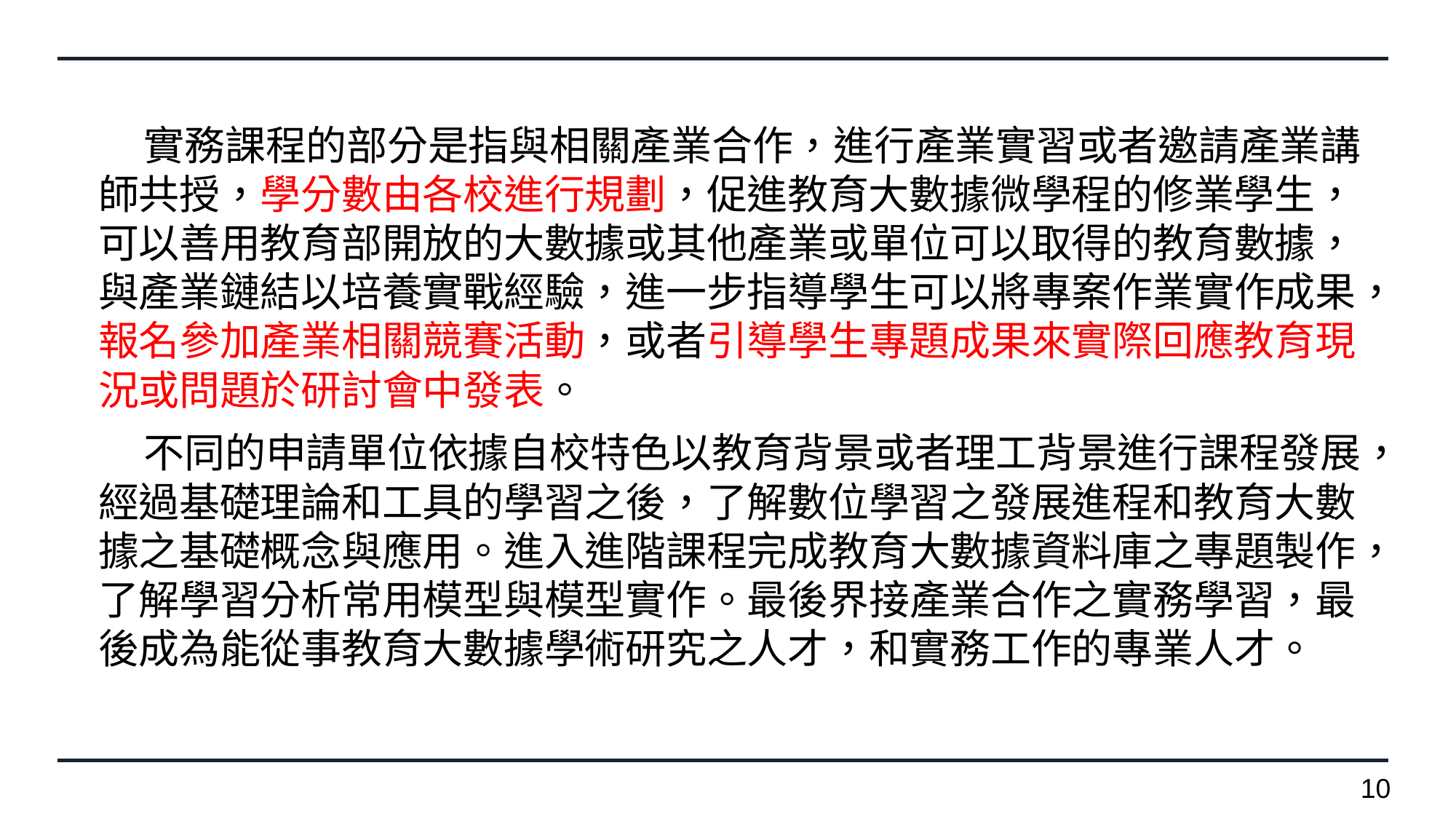

實務課程的部分是指與相關產業合作，進行產業實習或者邀請產業講師共授，學分數由各校進行規劃，促進教育大數據微學程的修業學生，可以善用教育部開放的大數據或其他產業或單位可以取得的教育數據，與產業鏈結以培養實戰經驗，進一步指導學生可以將專案作業實作成果，報名參加產業相關競賽活動，或者引導學生專題成果來實際回應教育現況或問題於研討會中發表。
    不同的申請單位依據自校特色以教育背景或者理工背景進行課程發展，經過基礎理論和工具的學習之後，了解數位學習之發展進程和教育大數據之基礎概念與應用。進入進階課程完成教育大數據資料庫之專題製作，了解學習分析常用模型與模型實作。最後界接產業合作之實務學習，最後成為能從事教育大數據學術研究之人才，和實務工作的專業人才。

10